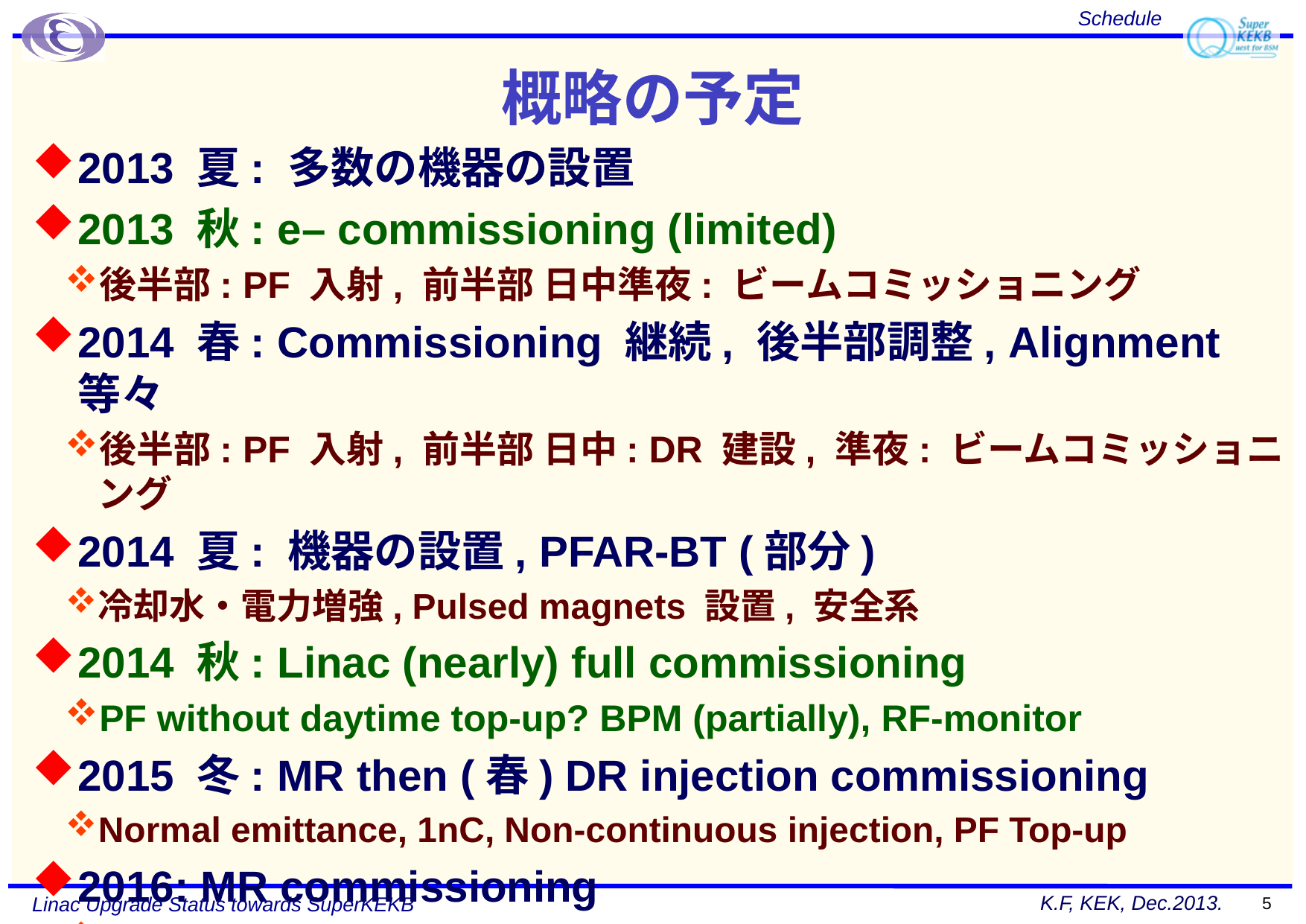

Schedule
# 概略の予定
2013 夏: 多数の機器の設置
2013 秋: e– commissioning (limited)
後半部: PF 入射, 前半部 日中準夜: ビームコミッショニング
2014 春: Commissioning 継続, 後半部調整, Alignment 等々
後半部: PF 入射, 前半部 日中: DR 建設, 準夜: ビームコミッショニング
2014 夏: 機器の設置, PFAR-BT (部分)
冷却水・電力増強, Pulsed magnets 設置, 安全系
2014 秋: Linac (nearly) full commissioning
PF without daytime top-up? BPM (partially), RF-monitor
2015 冬: MR then (春) DR injection commissioning
Normal emittance, 1nC, Non-continuous injection, PF Top-up
2016: MR commissioning
Lower emittance, 2nC, Continuous injection
5